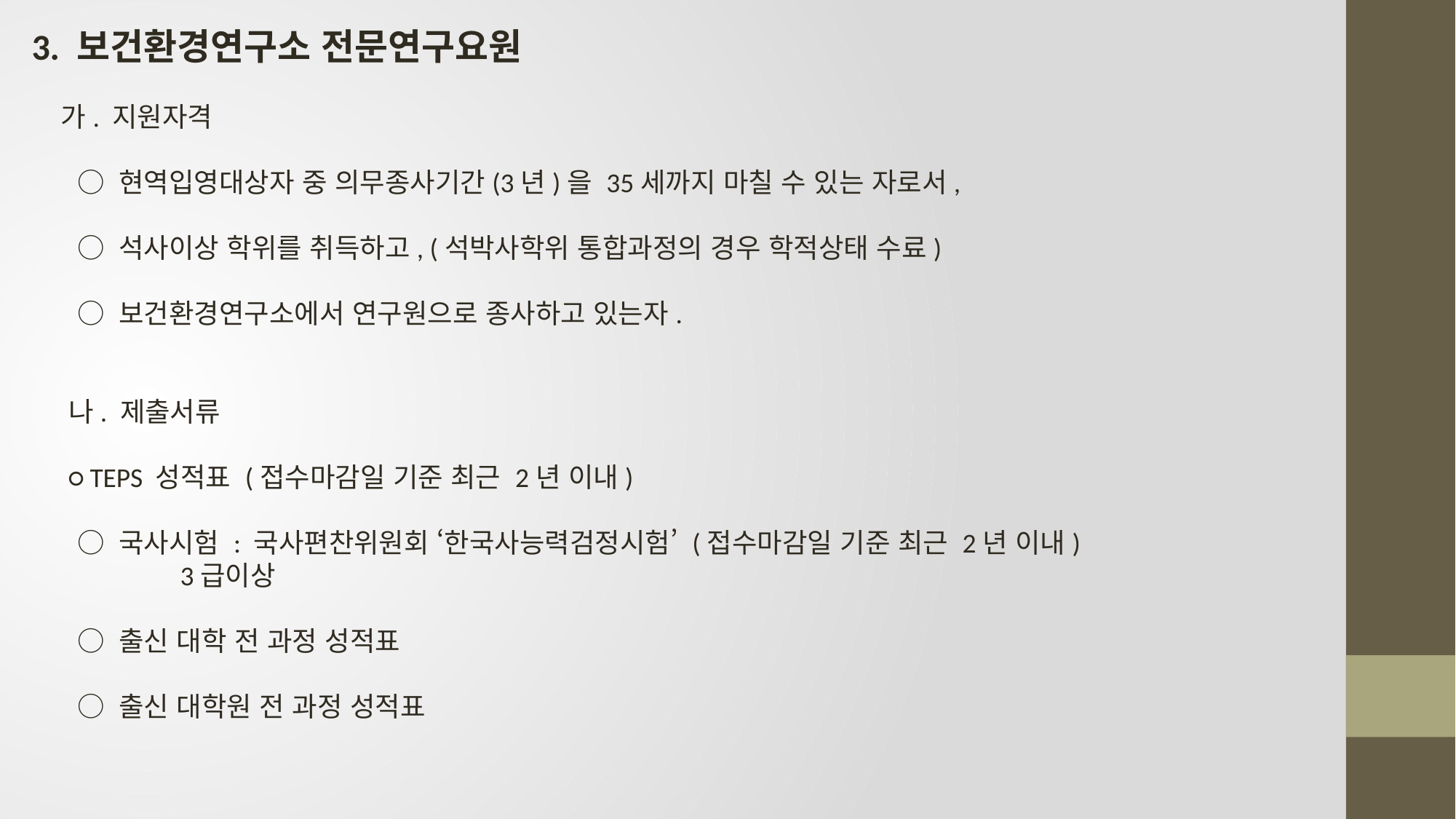

3. 보건환경연구소 전문연구요원

   가. 지원자격

      ○ 현역입영대상자 중 의무종사기간(3년)을 35세까지 마칠 수 있는 자로서,

      ○ 석사이상 학위를 취득하고, (석박사학위 통합과정의 경우 학적상태 수료)

      ○ 보건환경연구소에서 연구원으로 종사하고 있는자.

    나. 제출서류

      ○ TEPS 성적표 (접수마감일 기준 최근 2년 이내)

      ○ 국사시험 : 국사편찬위원회 ‘한국사능력검정시험’ (접수마감일 기준 최근 2년 이내)
                        3급이상

      ○ 출신 대학 전 과정 성적표

      ○ 출신 대학원 전 과정 성적표